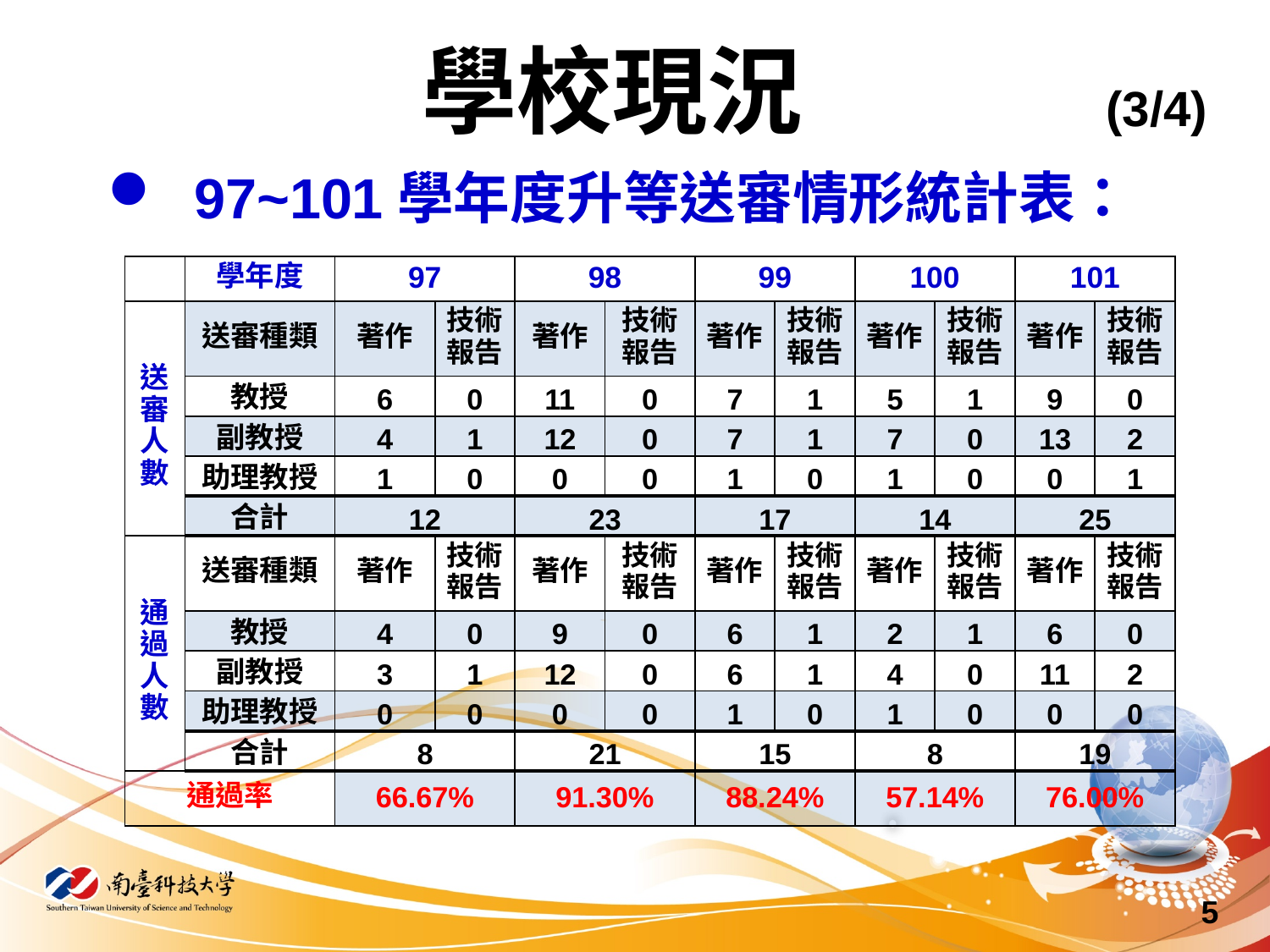

# 學校現況             (3/4)
97~101學年度升等送審情形統計表：

|  | 學年度 | 97 |  | 98 |  | 99 |  | 100 |  | 101 |  |
| --- | --- | --- | --- | --- | --- | --- | --- | --- | --- | --- | --- |
| 送審人數 | 送審種類 | 著作 | 技術報告 | 著作 | 技術報告 | 著作 | 技術報告 | 著作 | 技術報告 | 著作 | 技術報告 |
|  | 教授 | 6 | 0 | 11 | 0 | 7 | 1 | 5 | 1 | 9 | 0 |
|  | 副教授 | 4 | 1 | 12 | 0 | 7 | 1 | 7 | 0 | 13 | 2 |
|  | 助理教授 | 1 | 0 | 0 | 0 | 1 | 0 | 1 | 0 | 0 | 1 |
|  | 合計 | 12 |  | 23 |  | 17 |  | 14 |  | 25 |  |
| 通過人數 | 送審種類 | 著作 | 技術報告 | 著作 | 技術報告 | 著作 | 技術報告 | 著作 | 技術報告 | 著作 | 技術報告 |
|  | 教授 | 4 | 0 | 9 | 0 | 6 | 1 | 2 | 1 | 6 | 0 |
|  | 副教授 | 3 | 1 | 12 | 0 | 6 | 1 | 4 | 0 | 11 | 2 |
|  | 助理教授 | 0 | 0 | 0 | 0 | 1 | 0 | 1 | 0 | 0 | 0 |
|  | 合計 | 8 |  | 21 |  | 15 |  | 8 |  | 19 |  |
| 通過率 |  | 66.67% |  | 91.30% |  | 88.24% |  | 57.14% |  | 76.00% |  |
5